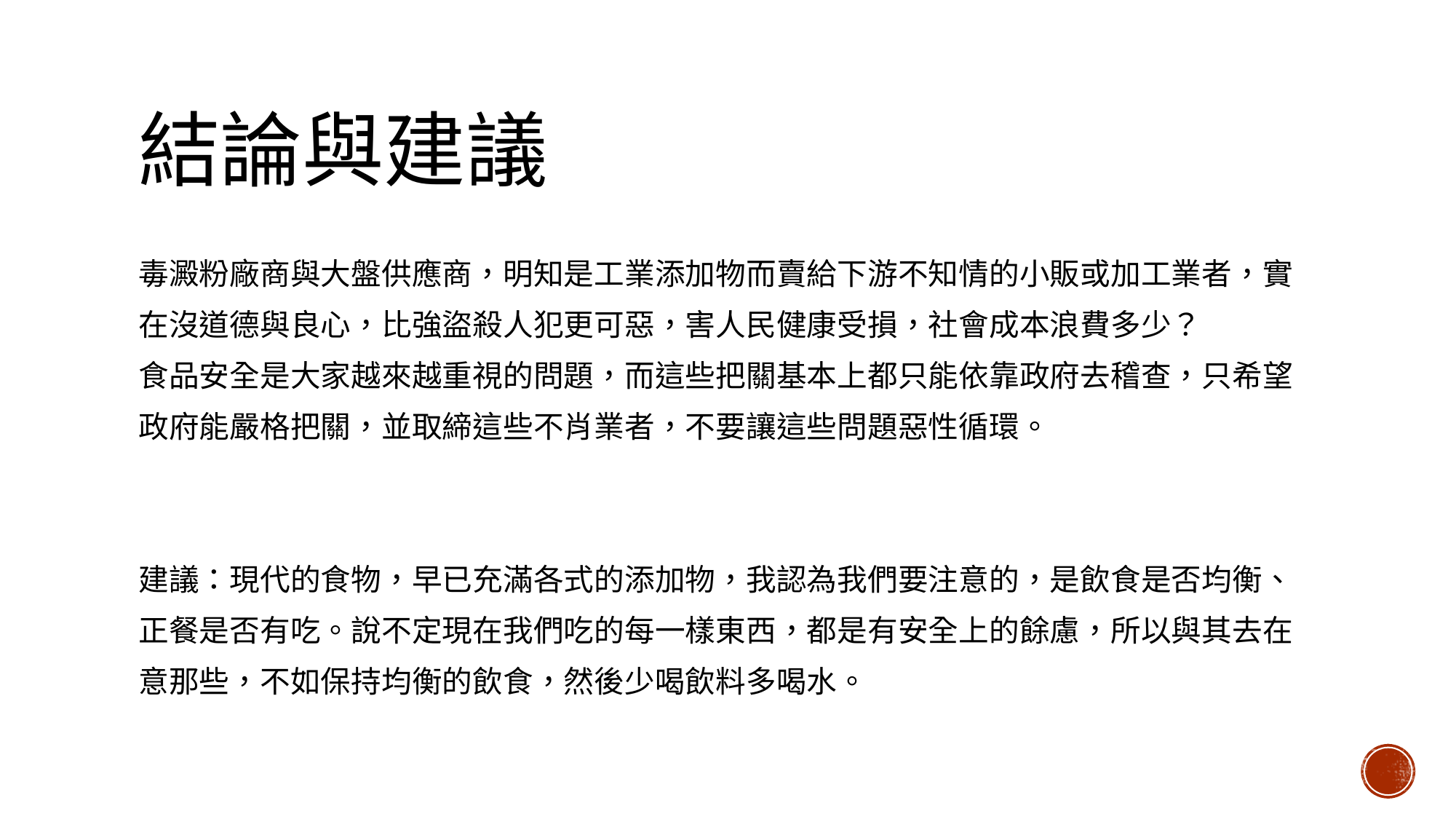

# 結論與建議
毒澱粉廠商與大盤供應商，明知是工業添加物而賣給下游不知情的小販或加工業者，實
在沒道德與良心，比強盜殺人犯更可惡，害人民健康受損，社會成本浪費多少？
食品安全是大家越來越重視的問題，而這些把關基本上都只能依靠政府去稽查，只希望
政府能嚴格把關，並取締這些不肖業者，不要讓這些問題惡性循環。

建議：現代的食物，早已充滿各式的添加物，我認為我們要注意的，是飲食是否均衡、
正餐是否有吃。說不定現在我們吃的每一樣東西，都是有安全上的餘慮，所以與其去在
意那些，不如保持均衡的飲食，然後少喝飲料多喝水。